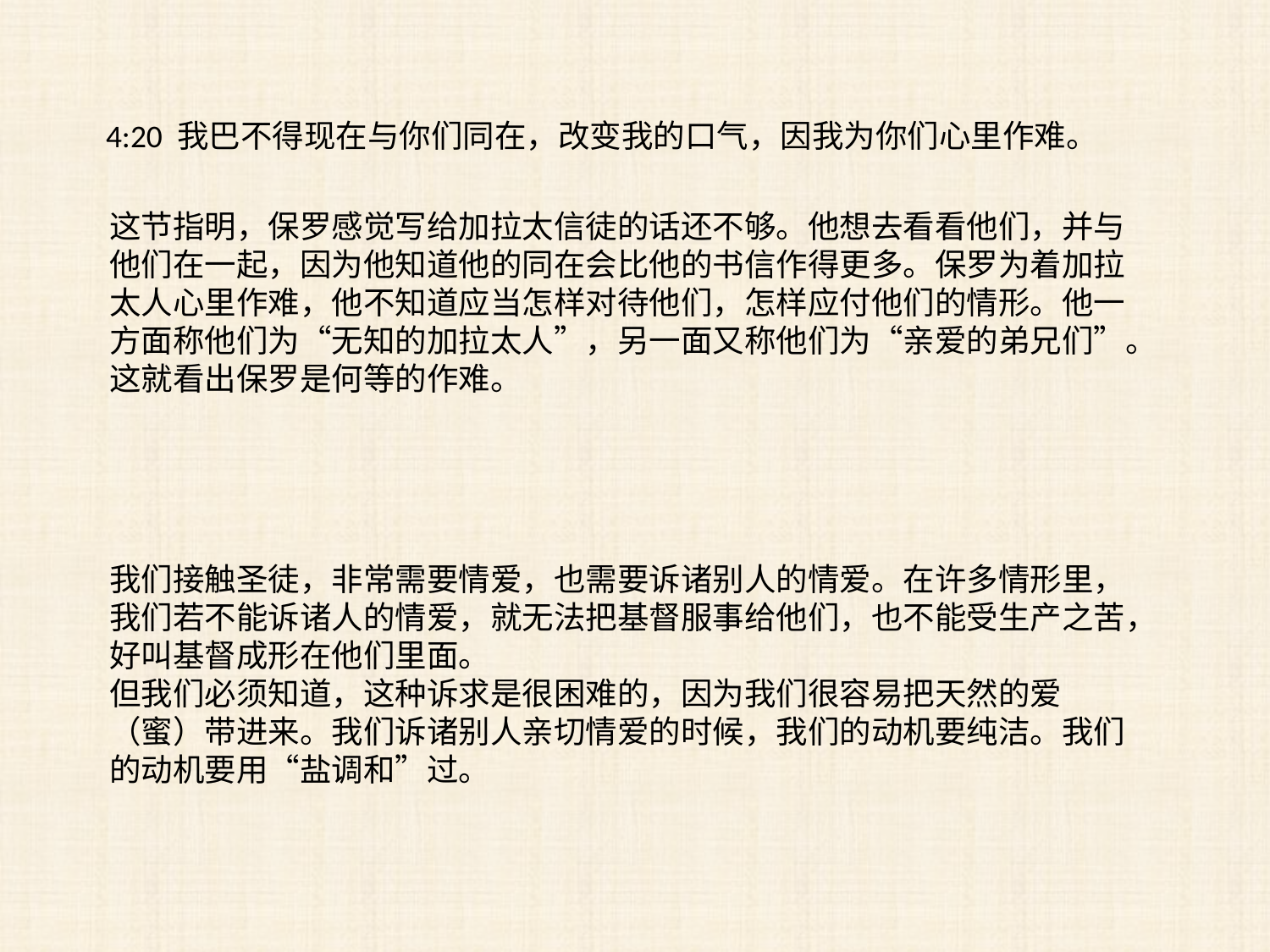

4:20 我巴不得现在与你们同在，改变我的口气，因我为你们心里作难。
这节指明，保罗感觉写给加拉太信徒的话还不够。他想去看看他们，并与他们在一起，因为他知道他的同在会比他的书信作得更多。保罗为着加拉太人心里作难，他不知道应当怎样对待他们，怎样应付他们的情形。他一方面称他们为“无知的加拉太人”，另一面又称他们为“亲爱的弟兄们”。这就看出保罗是何等的作难。
我们接触圣徒，非常需要情爱，也需要诉诸别人的情爱。在许多情形里，我们若不能诉诸人的情爱，就无法把基督服事给他们，也不能受生产之苦，好叫基督成形在他们里面。
但我们必须知道，这种诉求是很困难的，因为我们很容易把天然的爱（蜜）带进来。我们诉诸别人亲切情爱的时候，我们的动机要纯洁。我们的动机要用“盐调和”过。